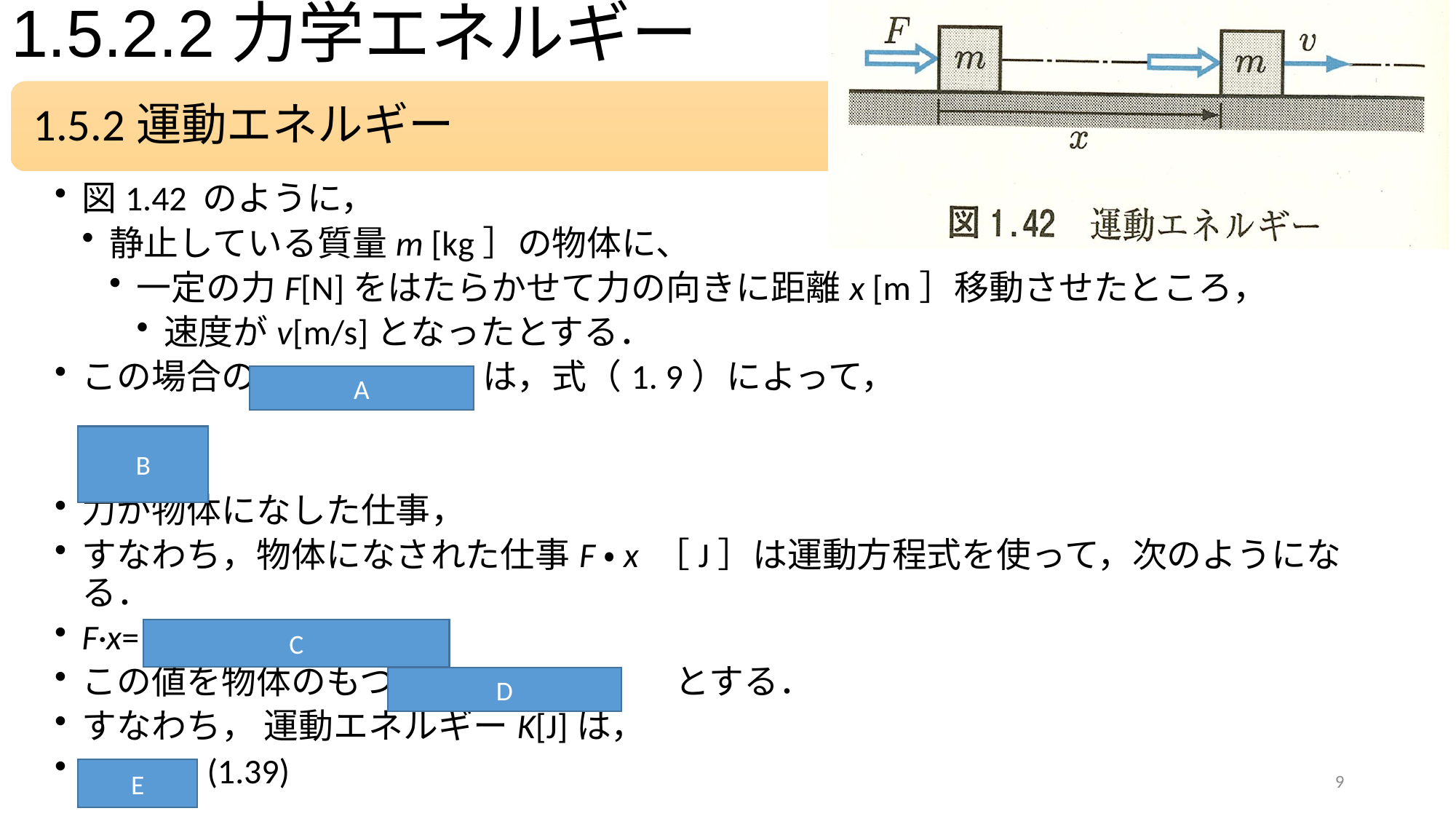

# 1.5.2.2力学エネルギー
1.5.2運動エネルギー
図1.42 のように，
静止している質量m [kg］の物体に、
一定の力F[N]をはたらかせて力の向きに距離x [m］移動させたところ，
速度がv[m/s]となったとする．
この場合の                             は，式（1. 9）によって，

力が物体になした仕事，
すなわち，物体になされた仕事F・x ［J］は運動方程式を使って，次のようになる．
F·x=
この値を物体のもつ                                    とする．
すなわち， 運動エネルギーK[J]は，
                (1.39)
A
B
C
D
E
9